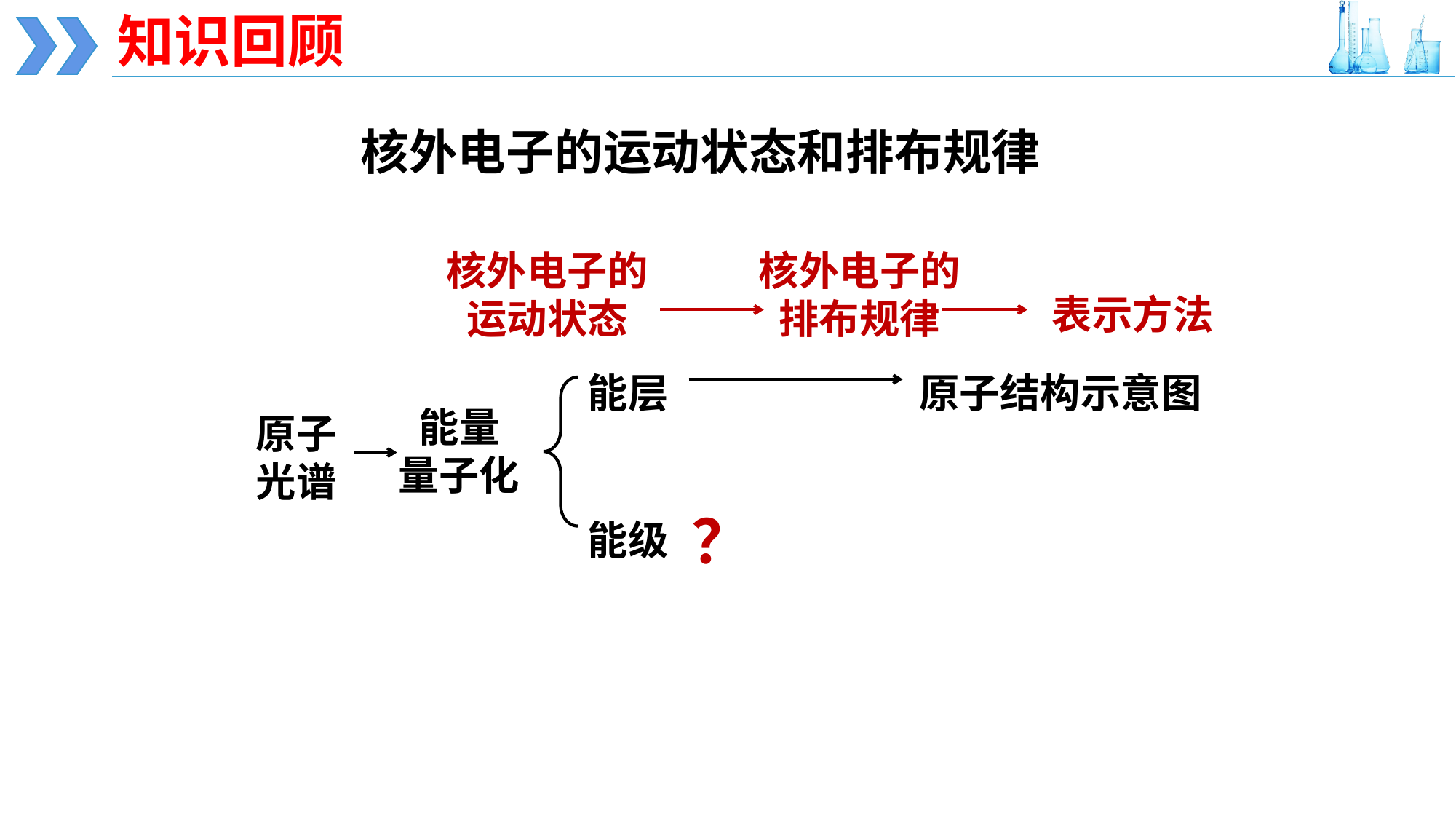

知识回顾
核外电子的运动状态和排布规律
核外电子的
运动状态
核外电子的
排布规律
表示方法
能层
原子结构示意图
能量
量子化
原子
光谱
能级

？